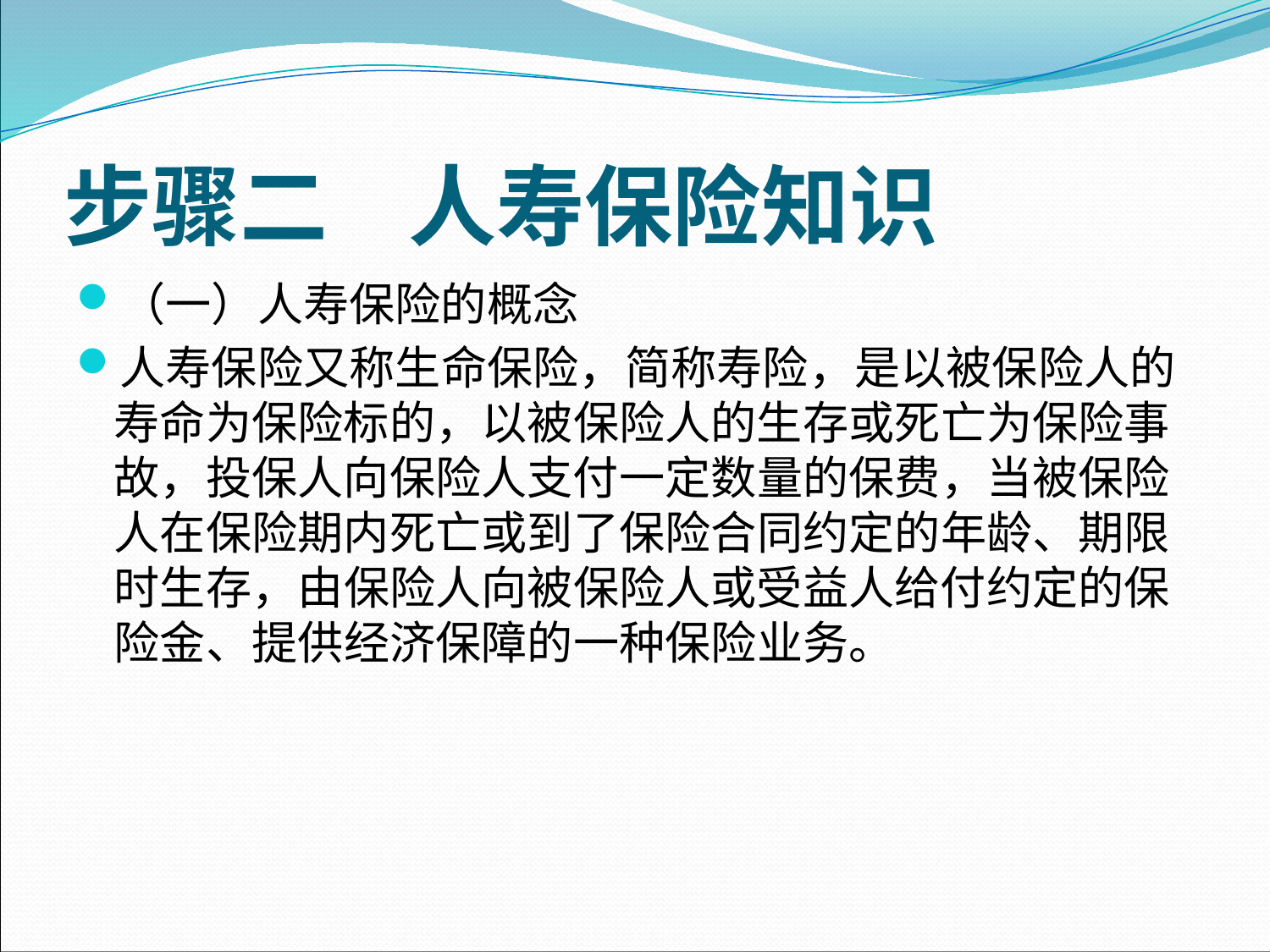

# 步骤二    人寿保险知识
（一）人寿保险的概念
人寿保险又称生命保险，简称寿险，是以被保险人的寿命为保险标的，以被保险人的生存或死亡为保险事故，投保人向保险人支付一定数量的保费，当被保险人在保险期内死亡或到了保险合同约定的年龄、期限时生存，由保险人向被保险人或受益人给付约定的保险金、提供经济保障的一种保险业务。